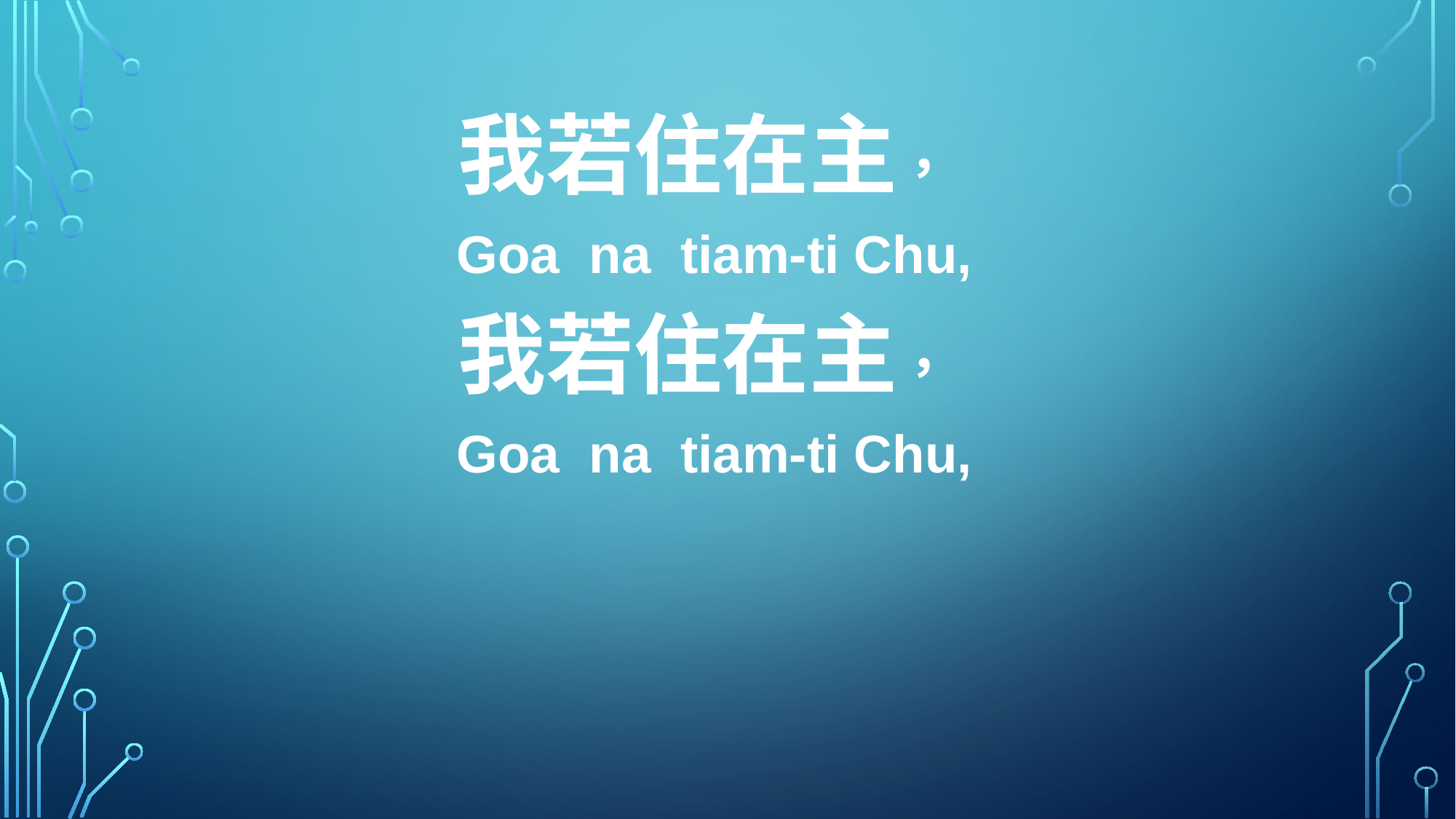

我若住在主，
Goa  na  tiam-ti Chu,
我若住在主，
Goa  na  tiam-ti Chu,